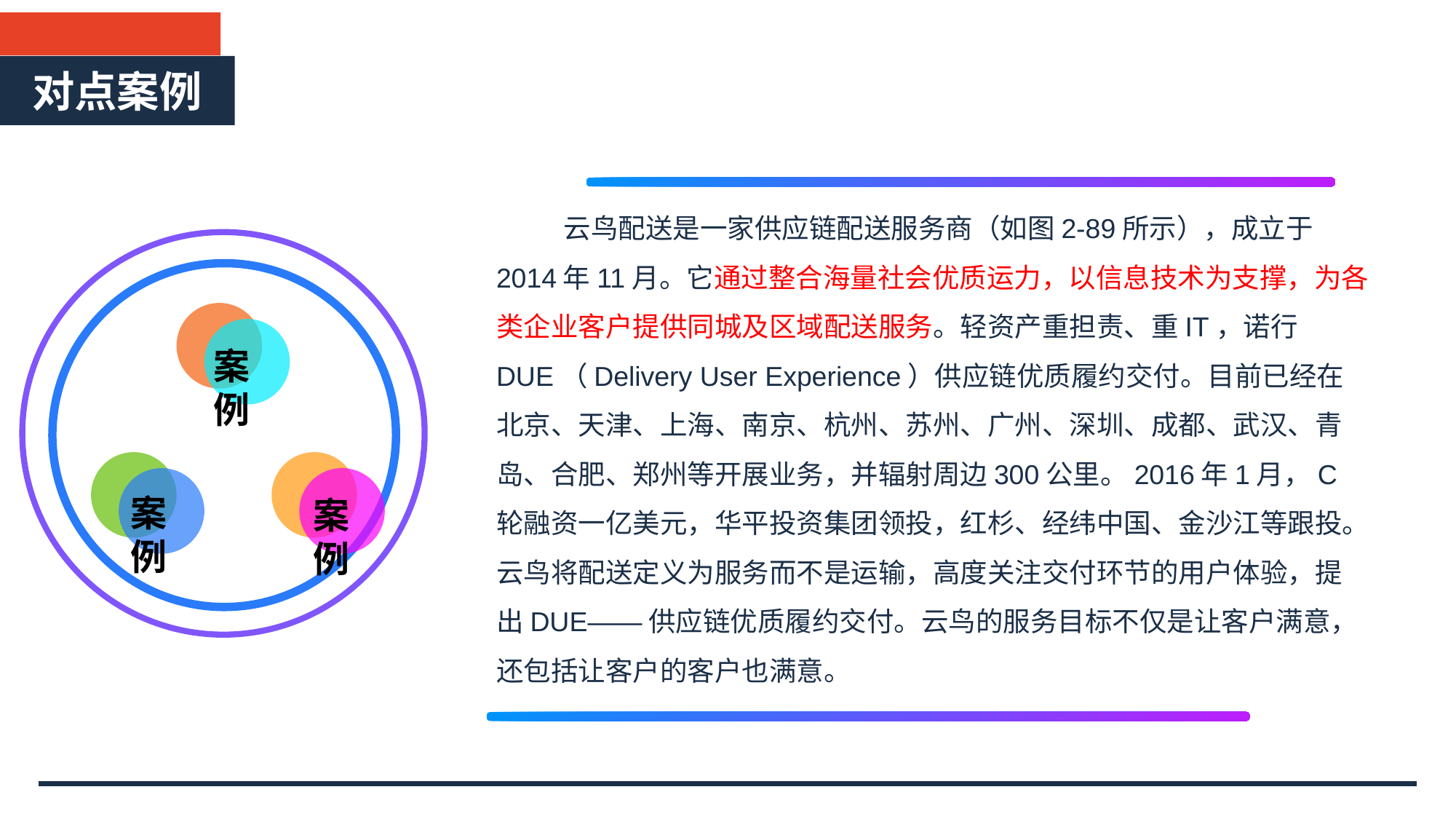

对点案例

 云鸟配送是一家供应链配送服务商（如图2-89所示），成立于2014年11月。它通过整合海量社会优质运力，以信息技术为支撑，为各类企业客户提供同城及区域配送服务。轻资产重担责、重IT，诺行DUE（Delivery User Experience）供应链优质履约交付。目前已经在北京、天津、上海、南京、杭州、苏州、广州、深圳、成都、武汉、青岛、合肥、郑州等开展业务，并辐射周边300公里。2016年1月，C轮融资一亿美元，华平投资集团领投，红杉、经纬中国、金沙江等跟投。云鸟将配送定义为服务而不是运输，高度关注交付环节的用户体验，提出DUE——供应链优质履约交付。云鸟的服务目标不仅是让客户满意，还包括让客户的客户也满意。

案  例

案  例
案  例